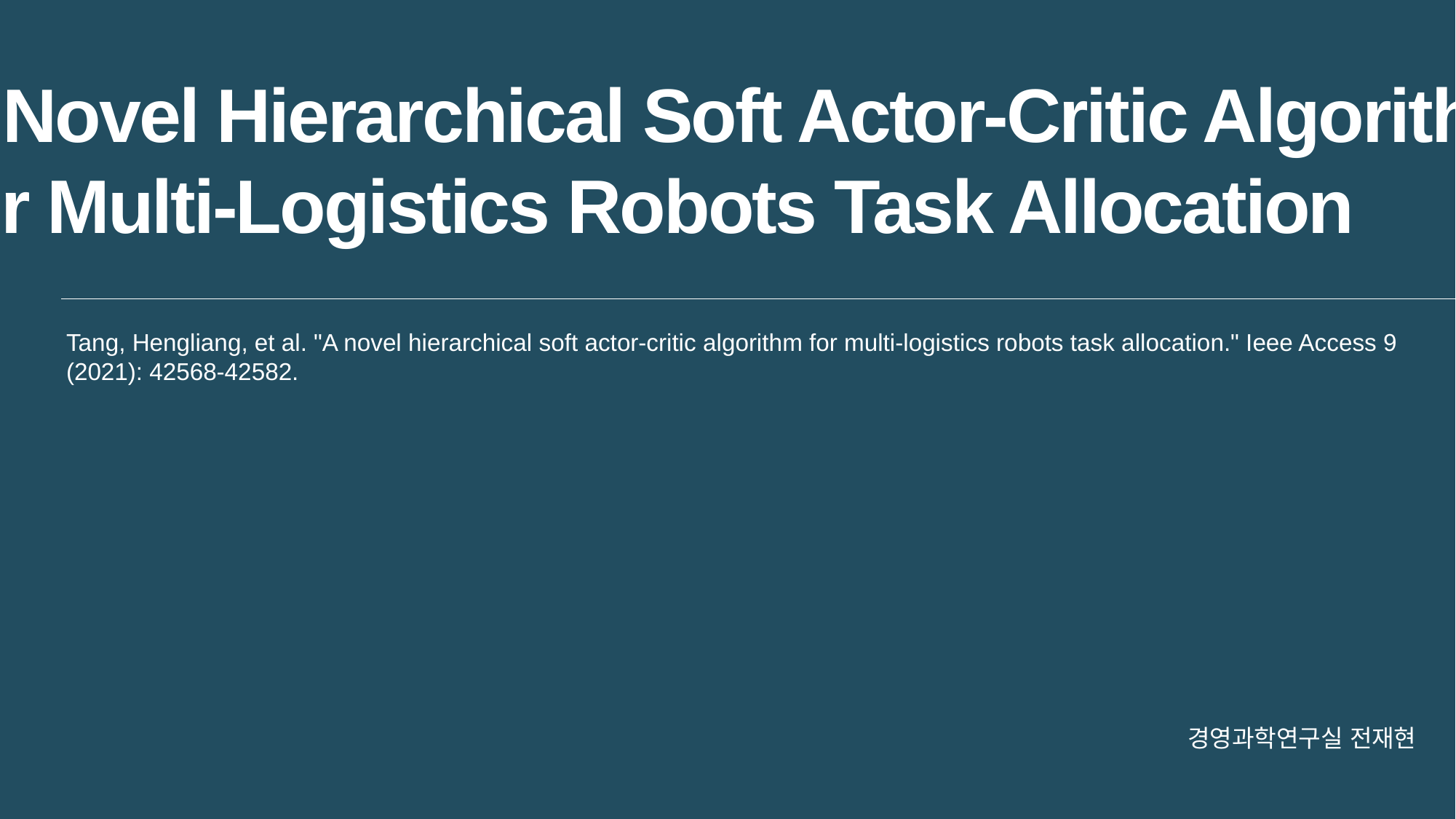

A Novel Hierarchical Soft Actor-Critic Algorithm
for Multi-Logistics Robots Task Allocation
Tang, Hengliang, et al. "A novel hierarchical soft actor-critic algorithm for multi-logistics robots task allocation." Ieee Access 9 (2021): 42568-42582.
경영과학연구실 전재현
1